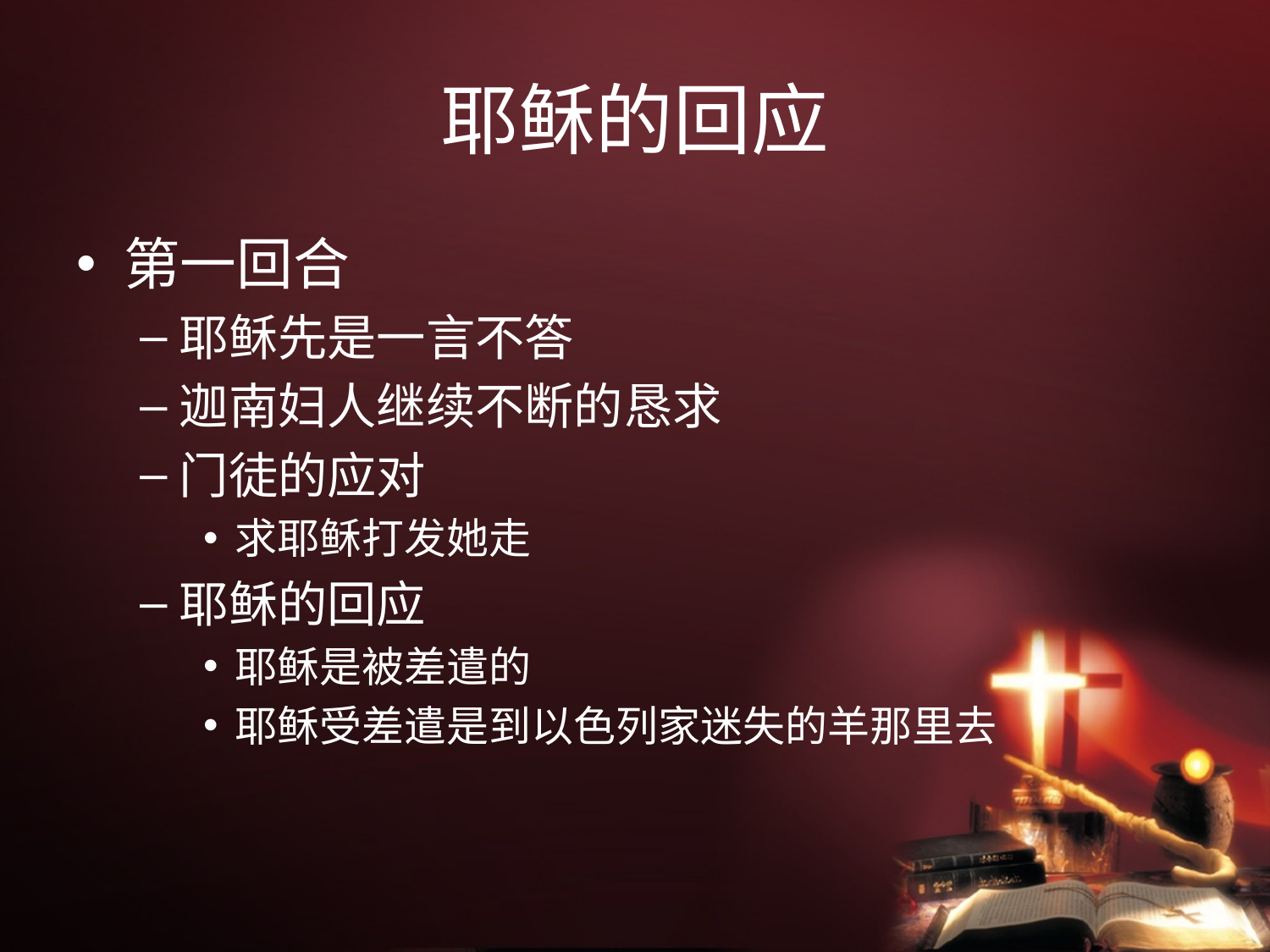

# 耶稣的回应
第一回合
耶稣先是一言不答
迦南妇人继续不断的恳求
门徒的应对
求耶稣打发她走
耶稣的回应
耶稣是被差遣的
耶稣受差遣是到以色列家迷失的羊那里去